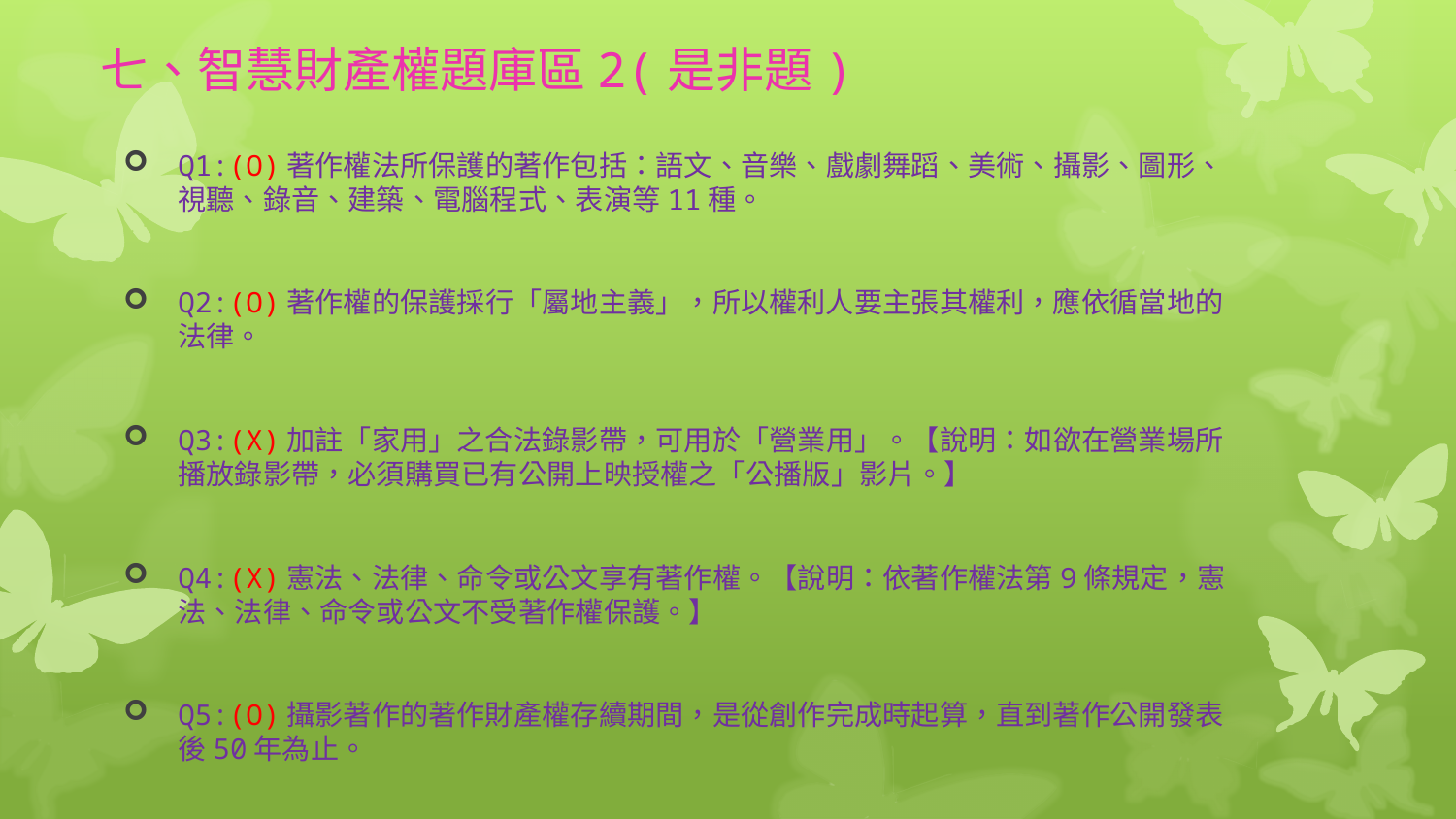

# 七、智慧財產權題庫區2(是非題)
Q1:(O)著作權法所保護的著作包括：語文、音樂、戲劇舞蹈、美術、攝影、圖形、視聽、錄音、建築、電腦程式、表演等11種。

Q2:(O)著作權的保護採行「屬地主義」，所以權利人要主張其權利，應依循當地的法律。

Q3:(X)加註「家用」之合法錄影帶，可用於「營業用」。【說明：如欲在營業場所播放錄影帶，必須購買已有公開上映授權之「公播版」影片。】

Q4:(X)憲法、法律、命令或公文享有著作權。【說明：依著作權法第9條規定，憲法、法律、命令或公文不受著作權保護。】

Q5:(O)攝影著作的著作財產權存續期間，是從創作完成時起算，直到著作公開發表後50年為止。